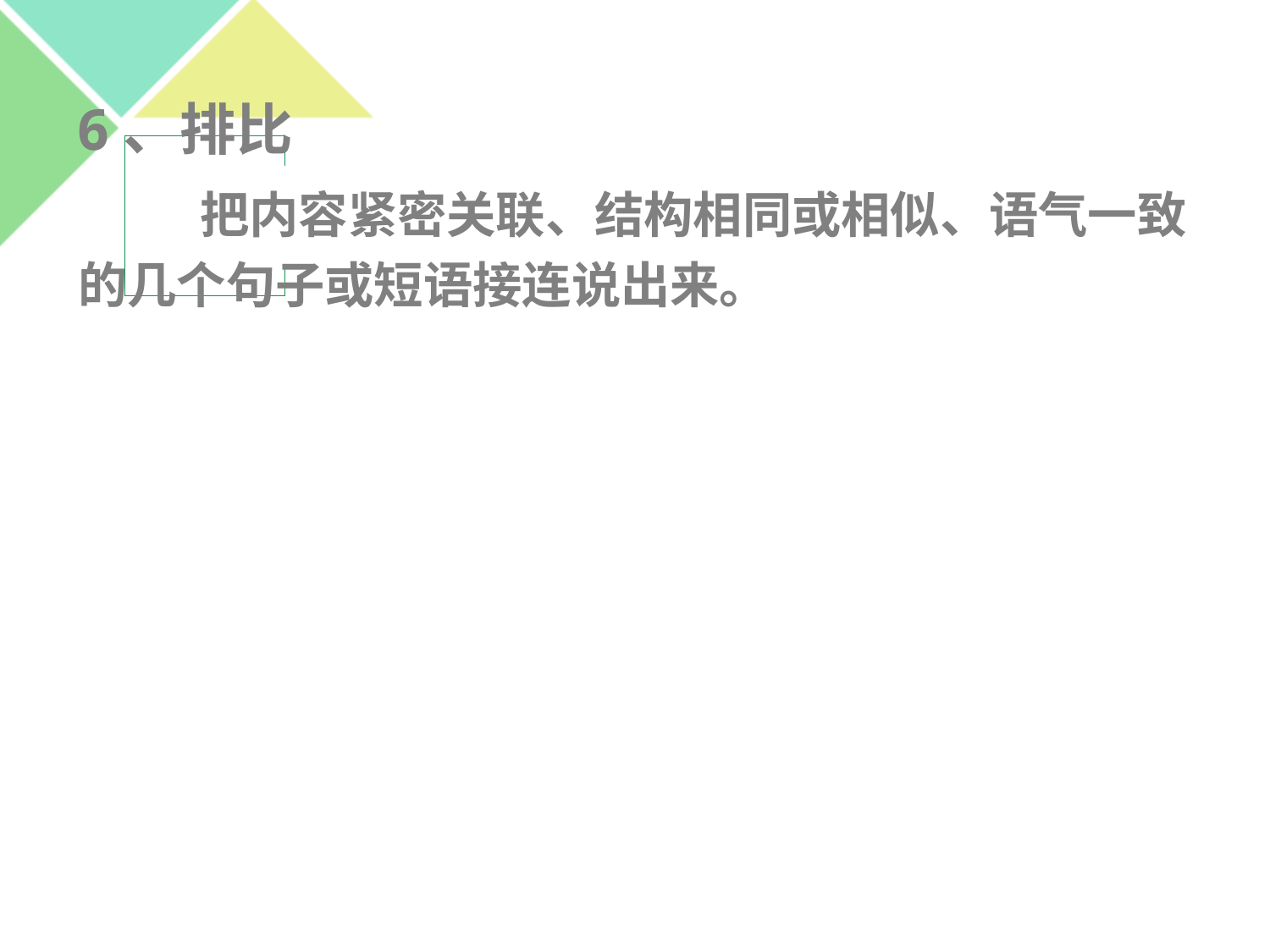

6、排比
          把内容紧密关联、结构相同或相似、语气一致的几个句子或短语接连说出来。